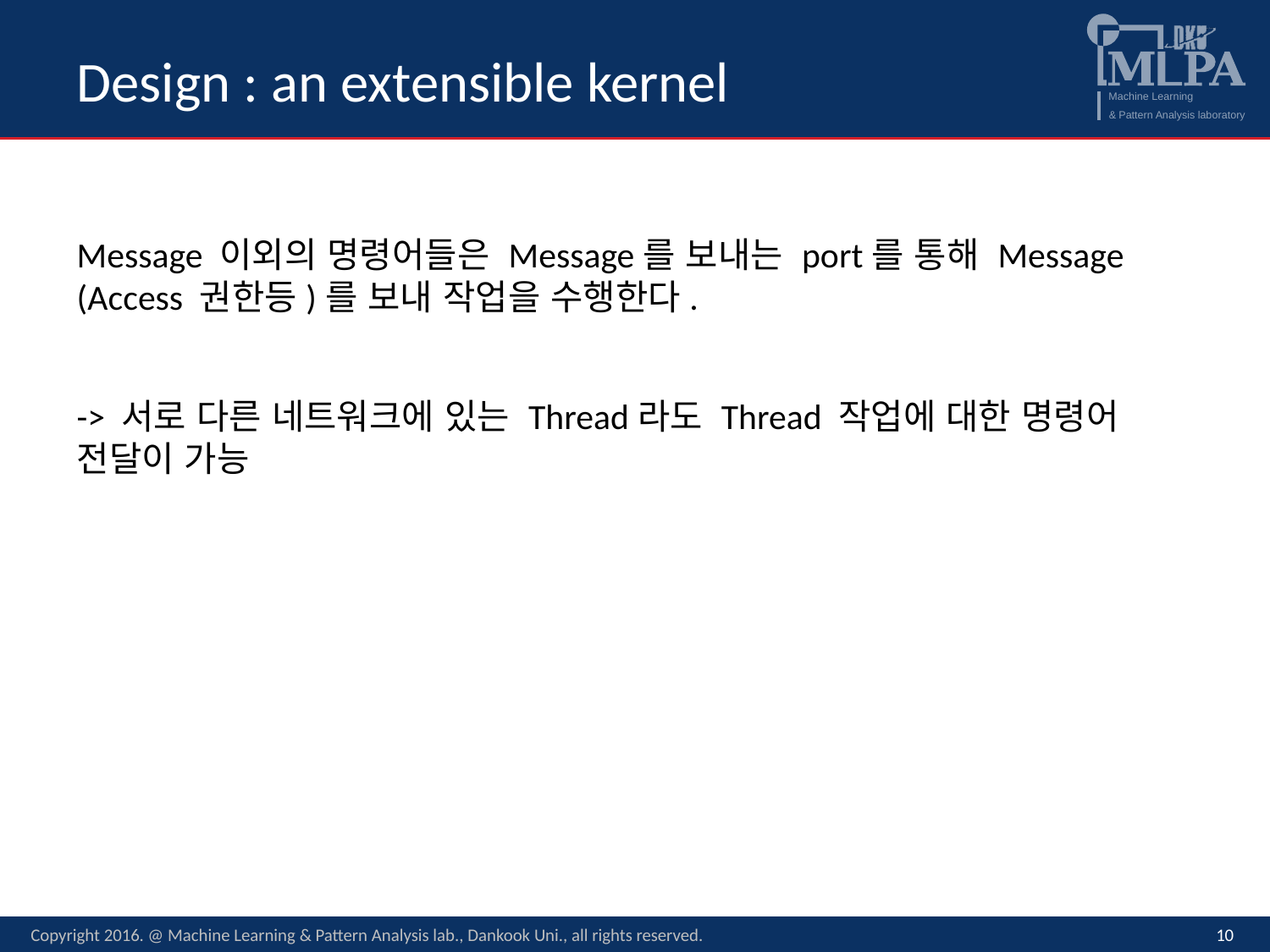

# Design : an extensible kernel

Message 이외의 명령어들은 Message를 보내는 port를 통해 Message (Access 권한등)를 보내 작업을 수행한다.

-> 서로 다른 네트워크에 있는 Thread라도 Thread 작업에 대한 명령어 전달이 가능

Copyright 2016. @ Machine Learning & Pattern Analysis lab., Dankook Uni., all rights reserved.
10